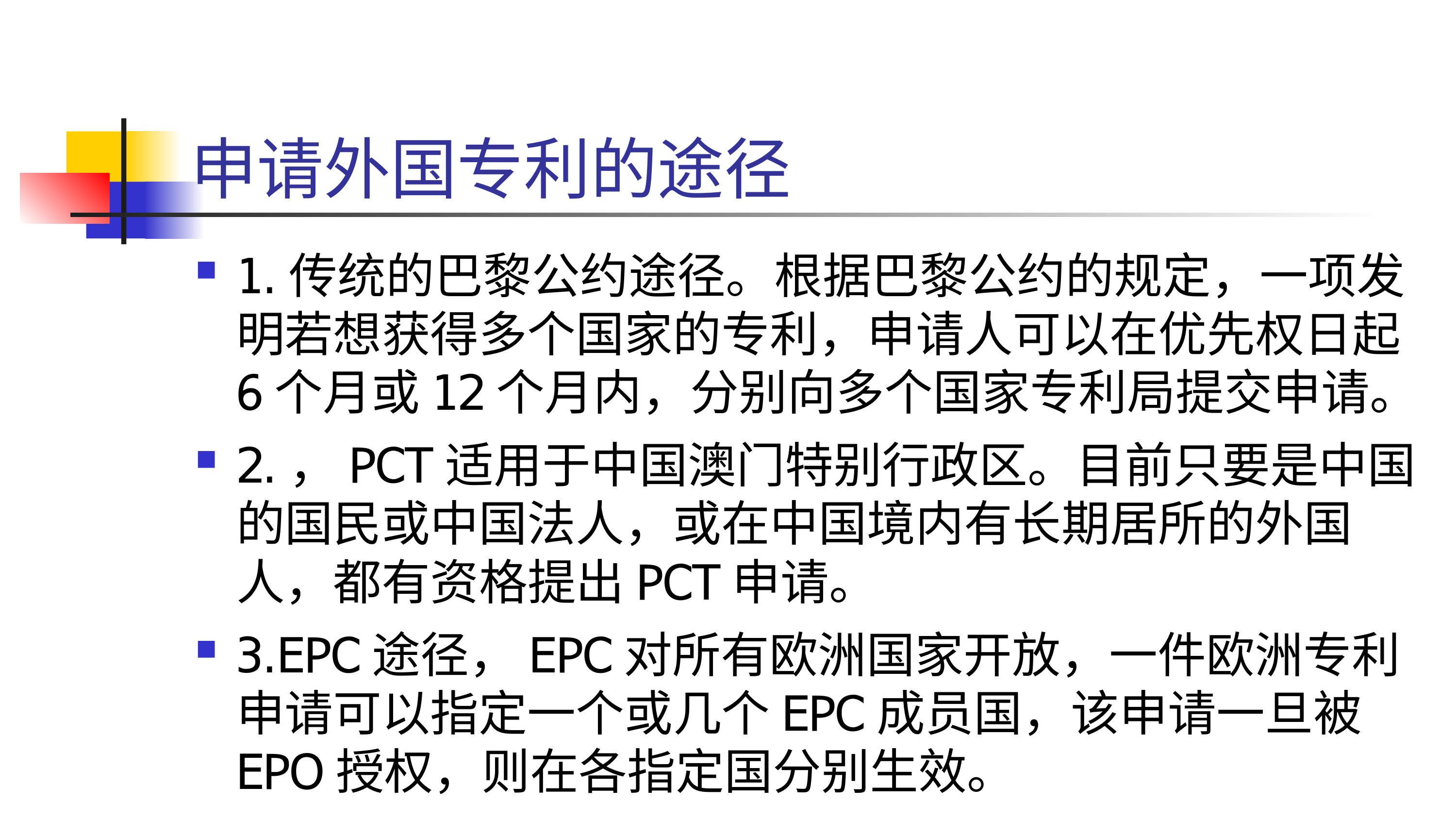

# 申请外国专利的途径
1.传统的巴黎公约途径。根据巴黎公约的规定，一项发明若想获得多个国家的专利，申请人可以在优先权日起6个月或12个月内，分别向多个国家专利局提交申请。
2.，PCT适用于中国澳门特别行政区。目前只要是中国的国民或中国法人，或在中国境内有长期居所的外国人，都有资格提出PCT申请。
3.EPC途径，EPC对所有欧洲国家开放，一件欧洲专利申请可以指定一个或几个EPC成员国，该申请一旦被EPO授权，则在各指定国分别生效。